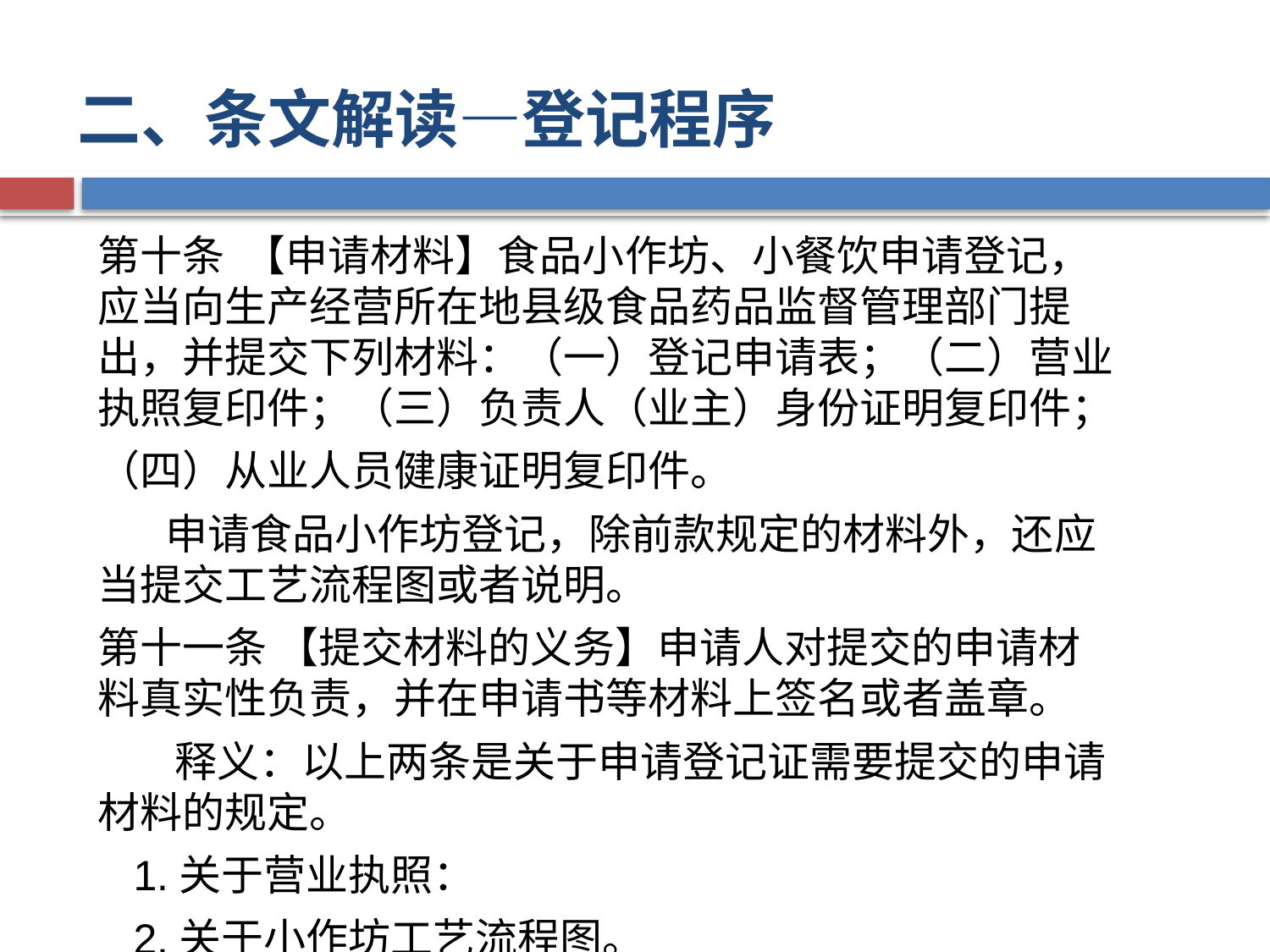

# 二、条文解读—登记程序
第十条  【申请材料】食品小作坊、小餐饮申请登记，应当向生产经营所在地县级食品药品监督管理部门提出，并提交下列材料：（一）登记申请表；（二）营业执照复印件；（三）负责人（业主）身份证明复印件；
（四）从业人员健康证明复印件。
      申请食品小作坊登记，除前款规定的材料外，还应当提交工艺流程图或者说明。
第十一条 【提交材料的义务】申请人对提交的申请材料真实性负责，并在申请书等材料上签名或者盖章。
       释义：以上两条是关于申请登记证需要提交的申请材料的规定。
   1.关于营业执照：
   2.关于小作坊工艺流程图。